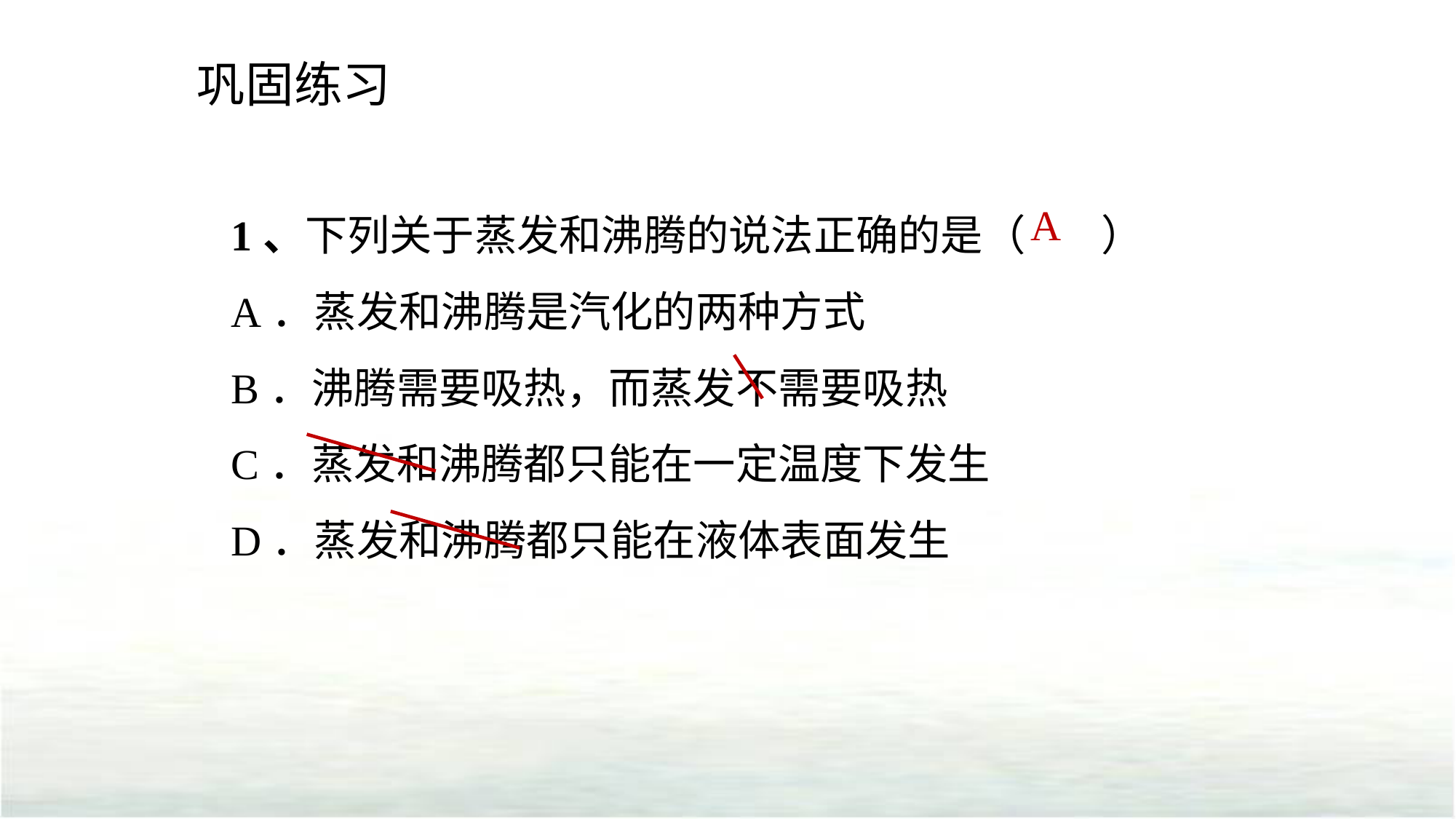

巩固练习
1、下列关于蒸发和沸腾的说法正确的是（        ）
A．蒸发和沸腾是汽化的两种方式
B．沸腾需要吸热，而蒸发不需要吸热
C．蒸发和沸腾都只能在一定温度下发生
D．蒸发和沸腾都只能在液体表面发生
A